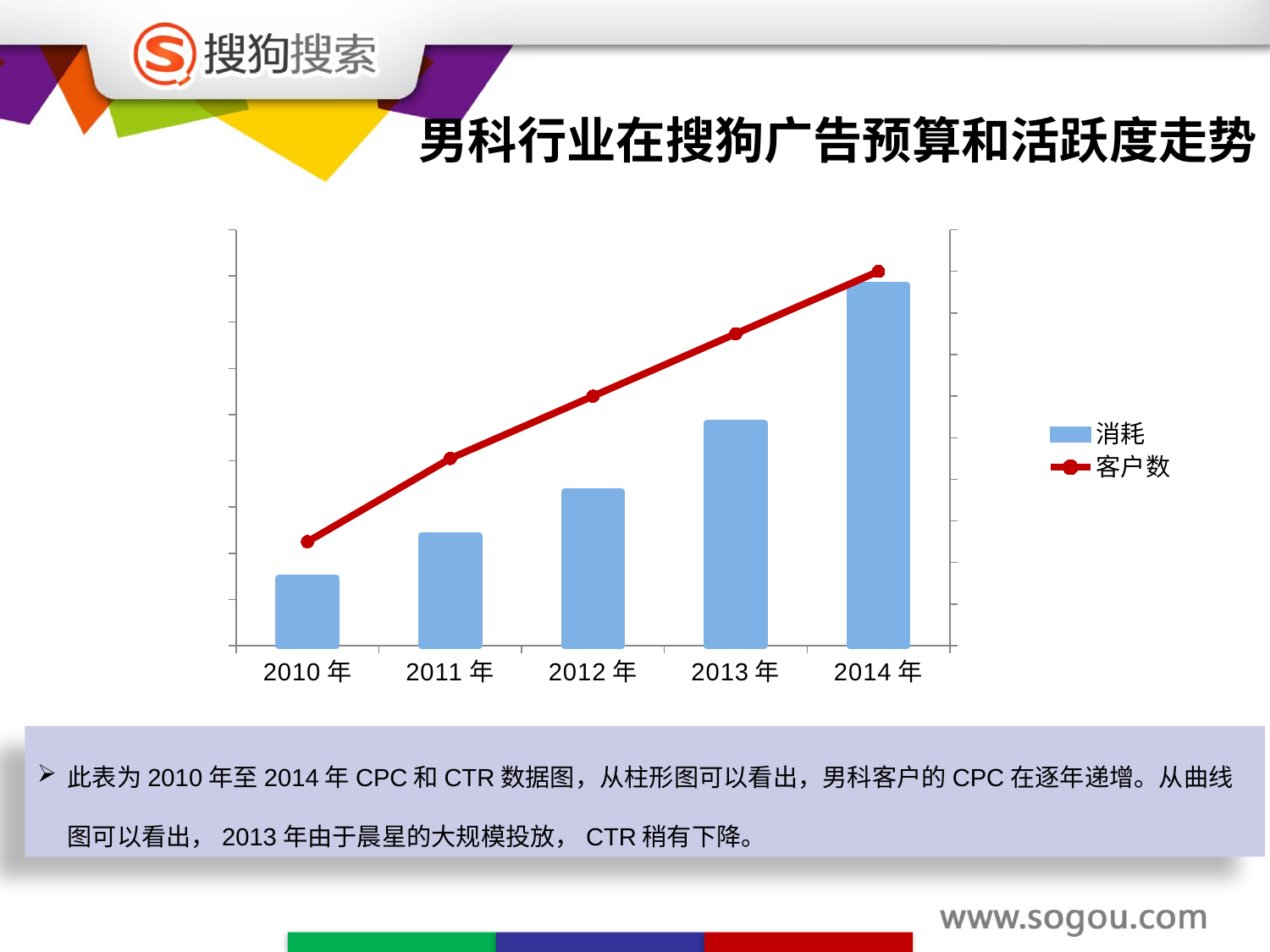

# 男科行业在搜狗广告预算和活跃度走势

### Chart

| Category | 消耗 | 客户数 |
|---|---|---|
| 2010年 | 292099.7300000002 | 500.0 |
| 2011年 | 474501.02 | 900.0 |
| 2012年 | 664397.98 | 1200.0 |
| 2013年 | 963234.8500000004 | 1500.0 |
| 2014年 | 1560440.7 | 1800.0 |
此表为2010年至2014年CPC和CTR数据图，从柱形图可以看出，男科客户的CPC在逐年递增。从曲线图可以看出，2013年由于晨星的大规模投放，CTR稍有下降。